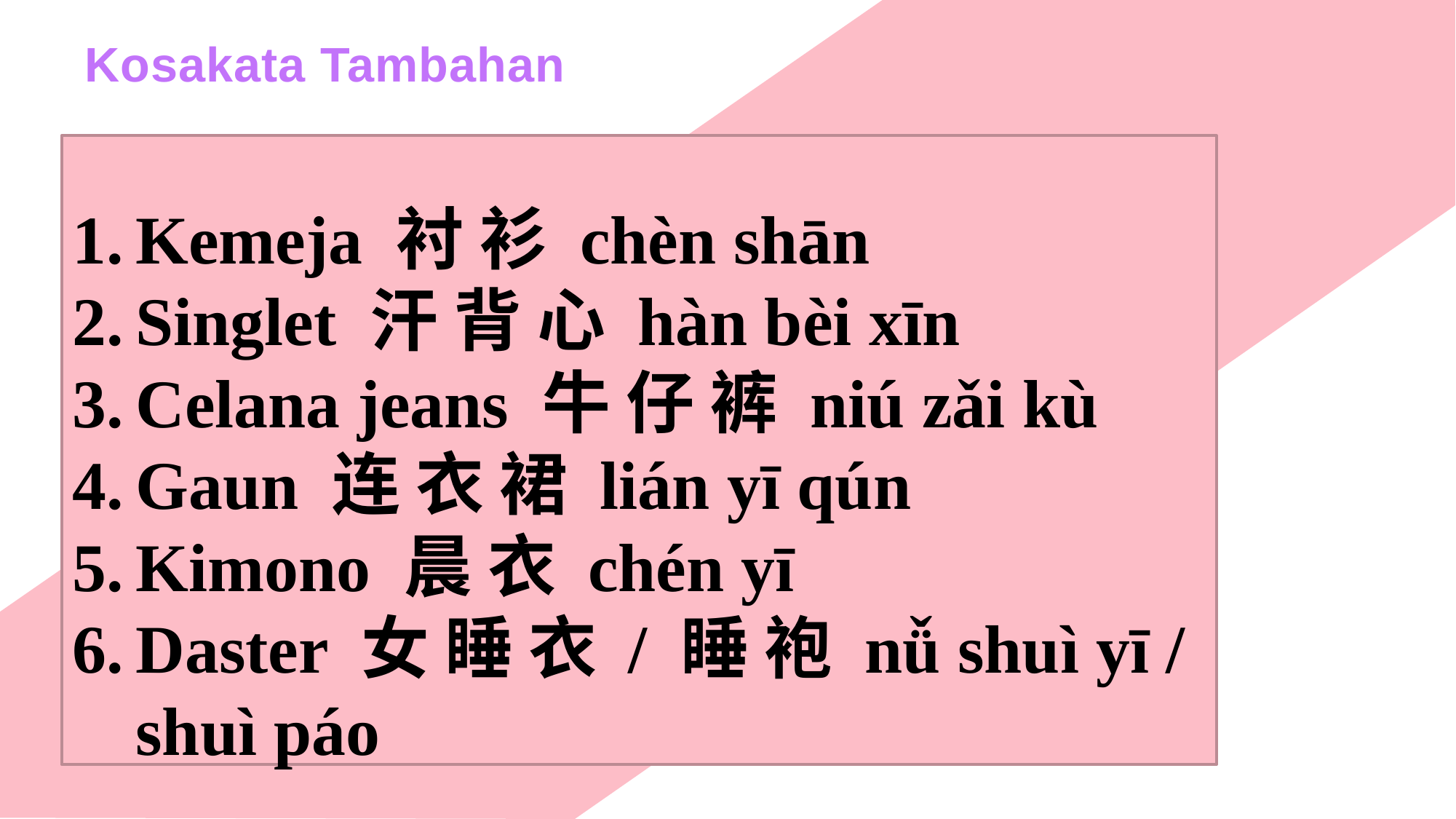

Kosakata Tambahan

Kemeja 衬 衫 chèn shān
Singlet 汗 背 心 hàn bèi xīn
Celana jeans 牛 仔 裤 niú zǎi kù
Gaun 连 衣 裙 lián yī qún
Kimono 晨 衣 chén yī
Daster 女 睡 衣 / 睡 袍 nǚ shuì yī / shuì páo